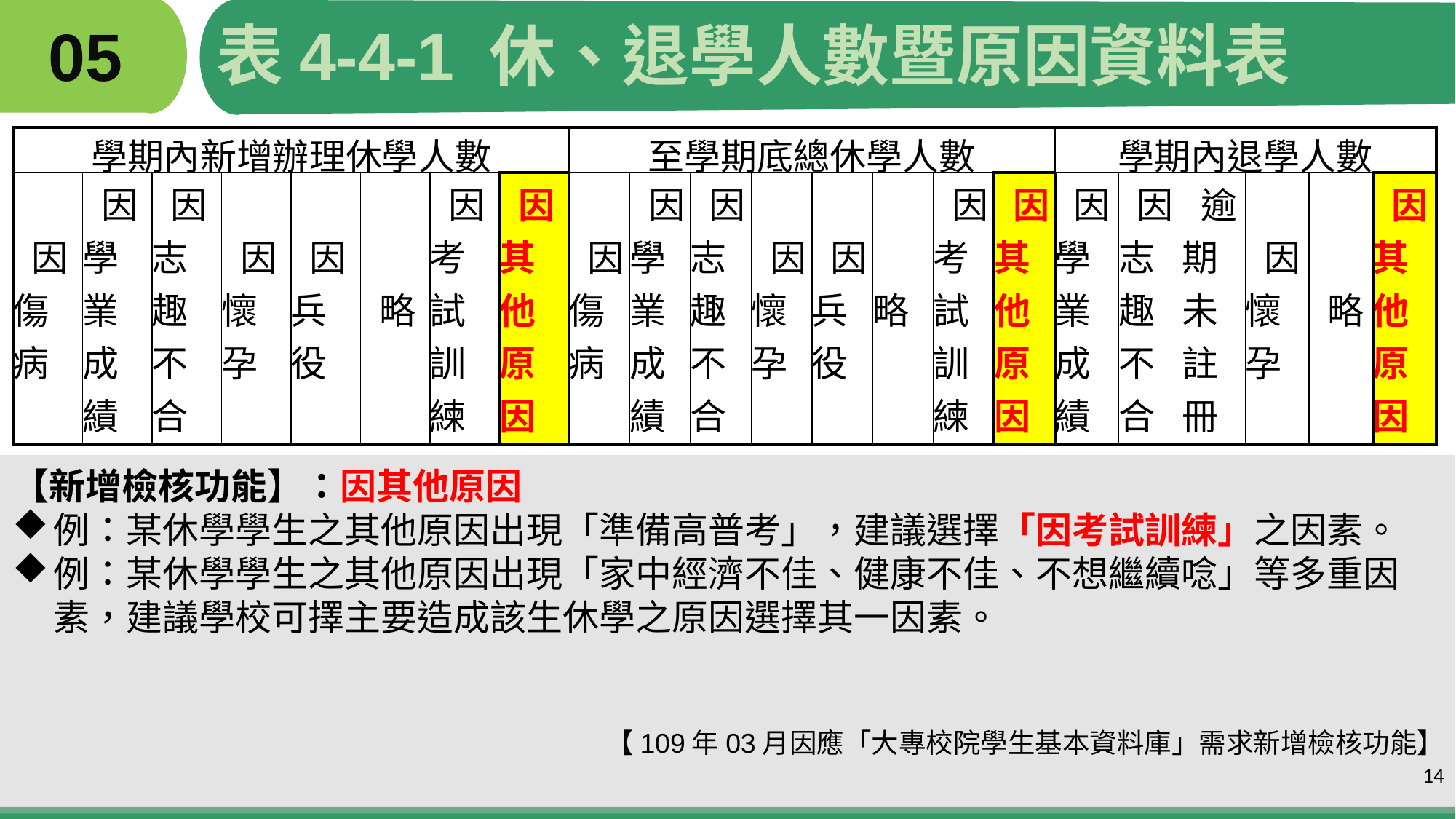

表4-4-1 休、退學人數暨原因資料表
# 05
| 學期內新增辦理休學人數 |  |  |  |  |  |  |  | 至學期底總休學人數 |  |  |  |  |  |  |  | 學期內退學人數 |  |  |  |  |  |
| --- | --- | --- | --- | --- | --- | --- | --- | --- | --- | --- | --- | --- | --- | --- | --- | --- | --- | --- | --- | --- | --- |
| 因傷病 | 因學業成績 | 因志趣不合 | 因懷孕 | 因兵役 | 略 | 因考試訓練 | 因其他原因 | 因傷病 | 因學業成績 | 因志趣不合 | 因懷孕 | 因兵役 | 略 | 因考試訓練 | 因其他原因 | 因學業成績 | 因志趣不合 | 逾期未註冊 | 因懷孕 | 略 | 因其他原因 |
【新增檢核功能】：因其他原因
例：某休學學生之其他原因出現「準備高普考」，建議選擇「因考試訓練」之因素。
例：某休學學生之其他原因出現「家中經濟不佳、健康不佳、不想繼續唸」等多重因素，建議學校可擇主要造成該生休學之原因選擇其一因素。

【109年03月因應「大專校院學生基本資料庫」需求新增檢核功能】

14